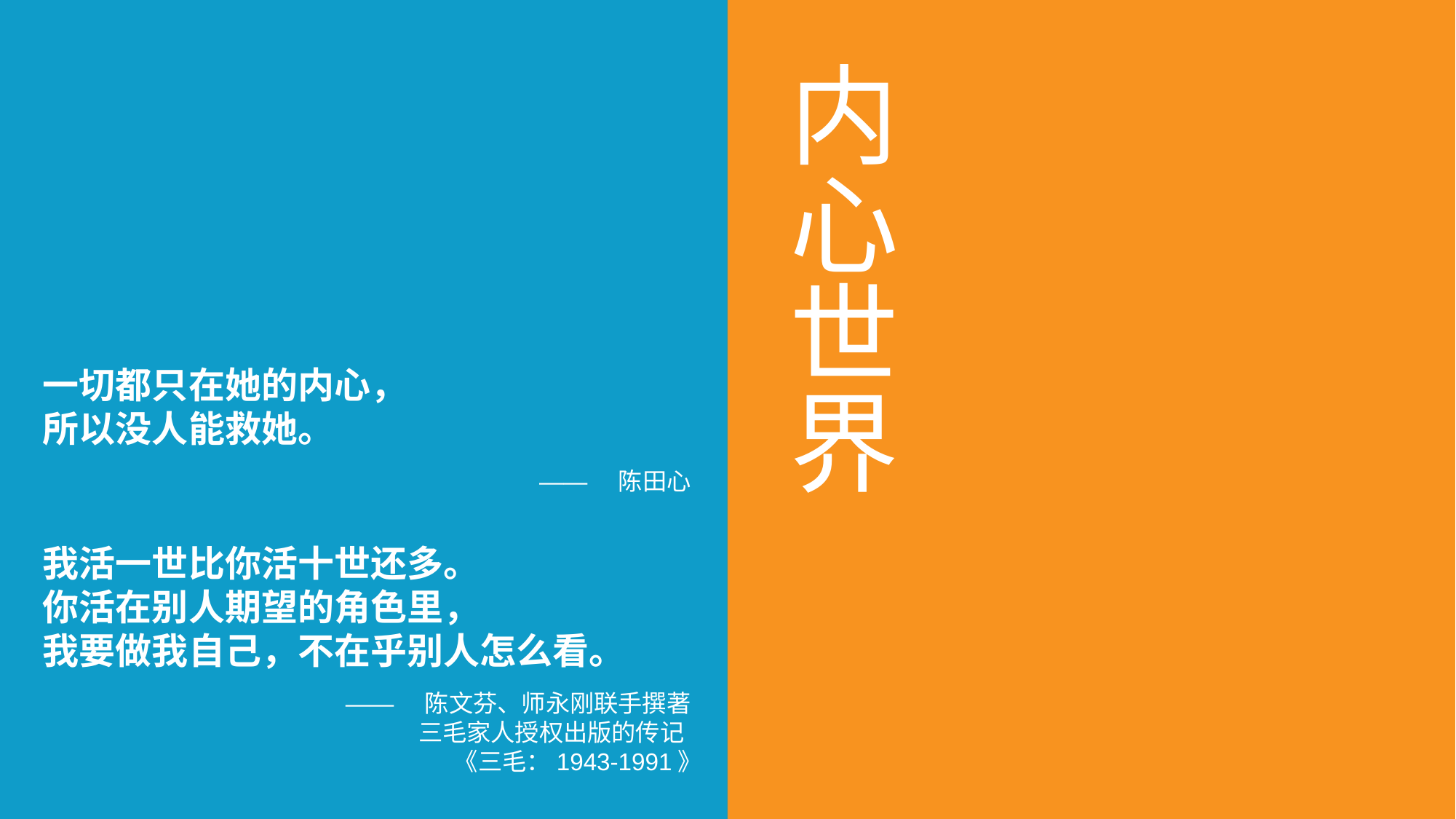

内
心
世
界
一切都只在她的内心，
所以没人能救她。
—— 陈田心
我活一世比你活十世还多。
你活在别人期望的角色里，
我要做我自己，不在乎别人怎么看。
—— 陈文芬、师永刚联手撰著
三毛家人授权出版的传记
《三毛：1943-1991》